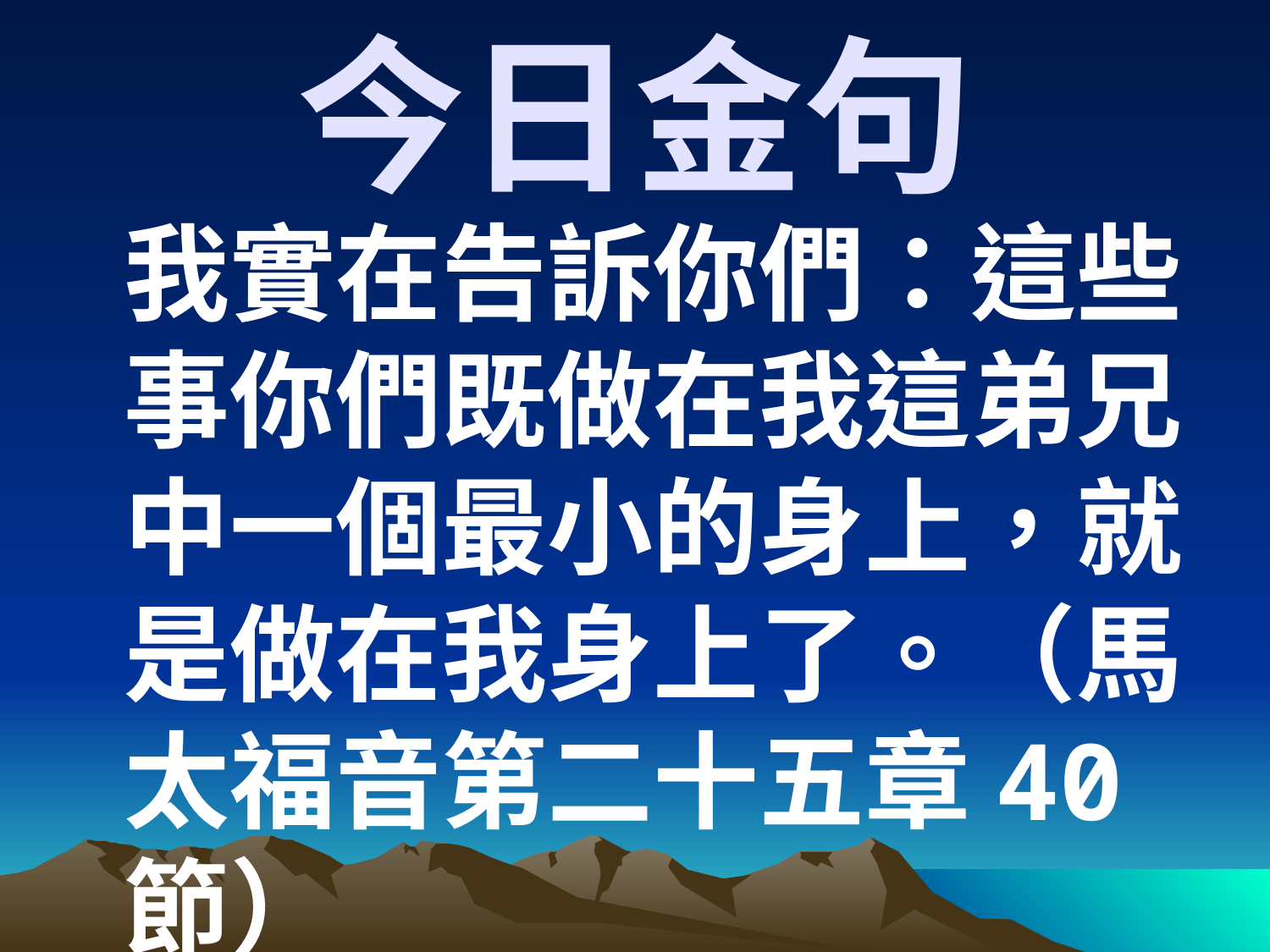

# 今日金句
	我實在告訴你們：這些事你們既做在我這弟兄中一個最小的身上，就是做在我身上了。（馬太福音第二十五章40節）